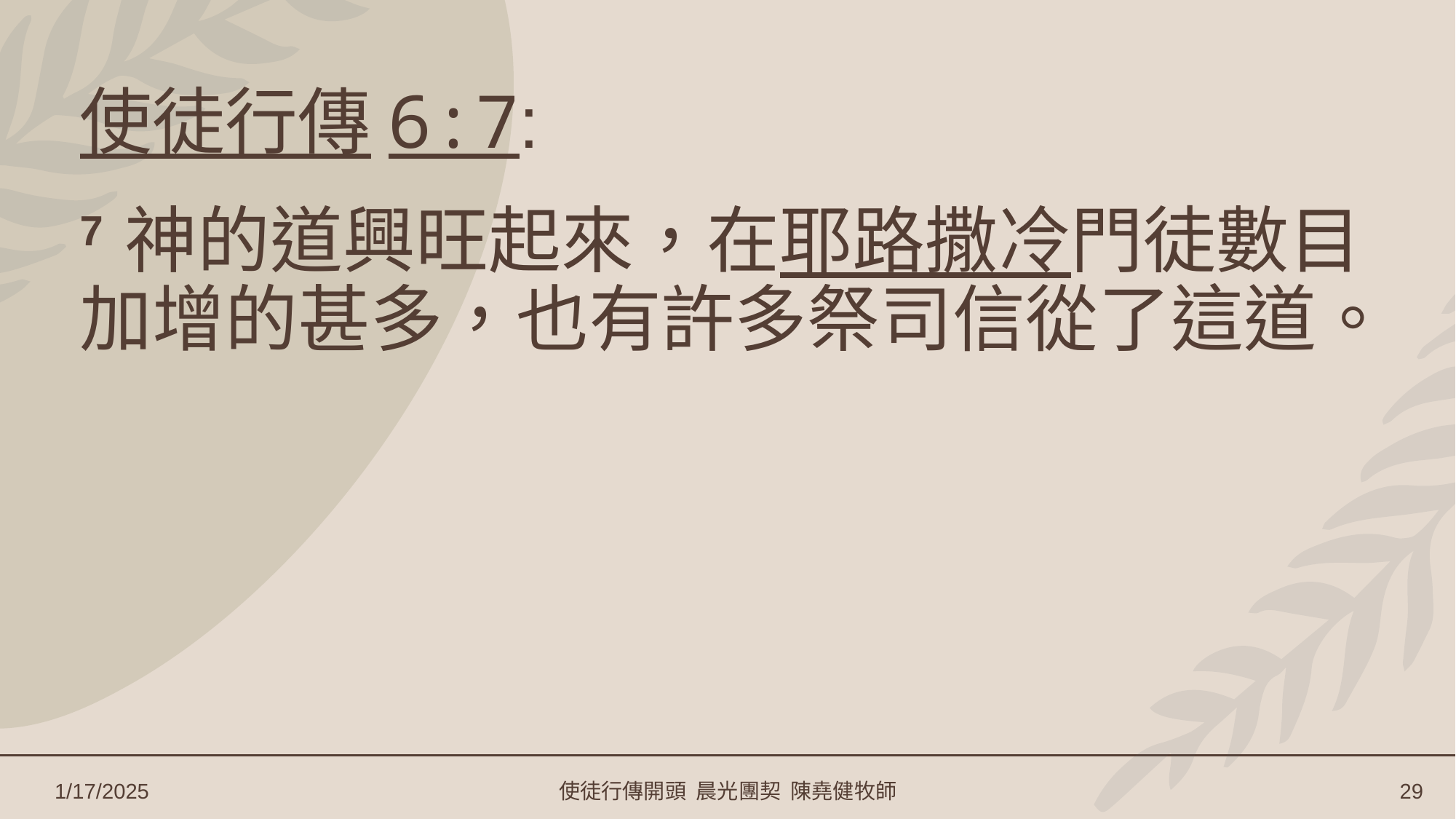

# 使徒行傳6:7:
7 神的道興旺起來，在耶路撒冷門徒數目加增的甚多，也有許多祭司信從了這道。
1/17/2025
使徒行傳開頭  晨光團契  陳堯健牧師
29